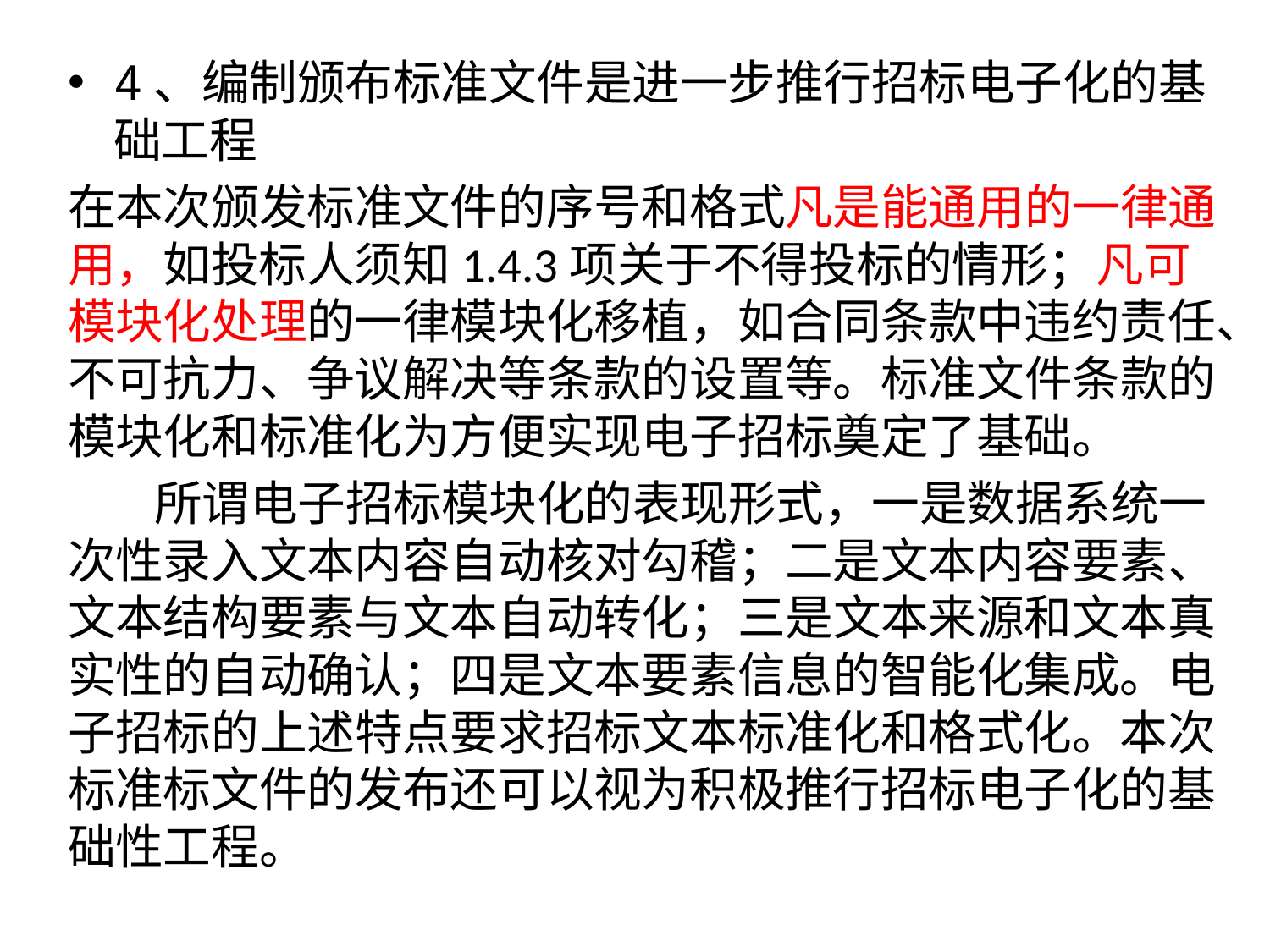

4、编制颁布标准文件是进一步推行招标电子化的基础工程
在本次颁发标准文件的序号和格式凡是能通用的一律通用，如投标人须知1.4.3项关于不得投标的情形；凡可模块化处理的一律模块化移植，如合同条款中违约责任、不可抗力、争议解决等条款的设置等。标准文件条款的模块化和标准化为方便实现电子招标奠定了基础。
       所谓电子招标模块化的表现形式，一是数据系统一次性录入文本内容自动核对勾稽；二是文本内容要素、文本结构要素与文本自动转化；三是文本来源和文本真实性的自动确认；四是文本要素信息的智能化集成。电子招标的上述特点要求招标文本标准化和格式化。本次标准标文件的发布还可以视为积极推行招标电子化的基础性工程。